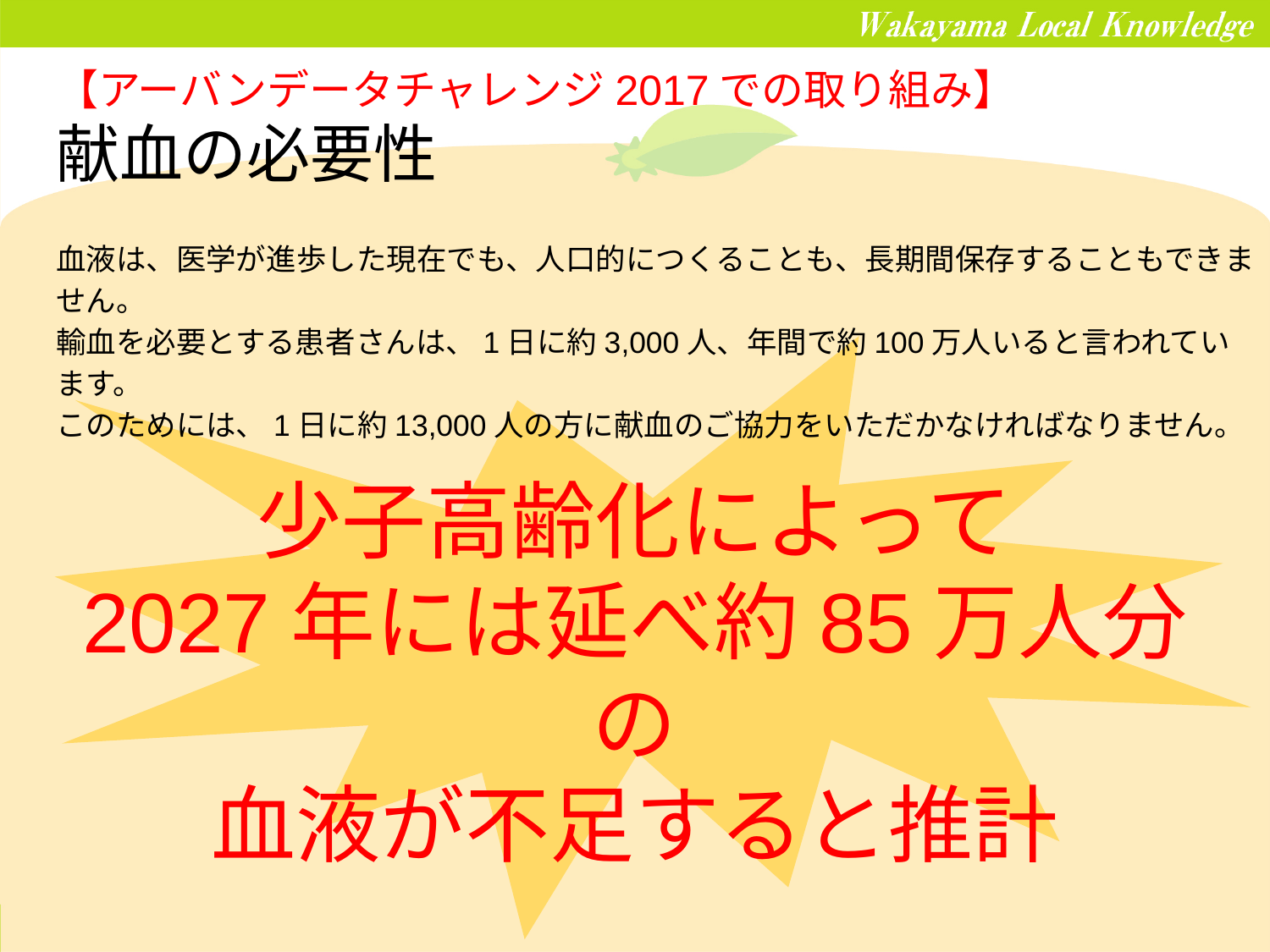

# 【アーバンデータチャレンジ2017での取り組み】 献血の必要性
血液は、医学が進歩した現在でも、人口的につくることも、長期間保存することもできません。
輸血を必要とする患者さんは、1日に約3,000人、年間で約100万人いると言われています。
このためには、1日に約13,000人の方に献血のご協力をいただかなければなりません。

少子高齢化によって
2027年には延べ約85万人分の
血液が不足すると推計